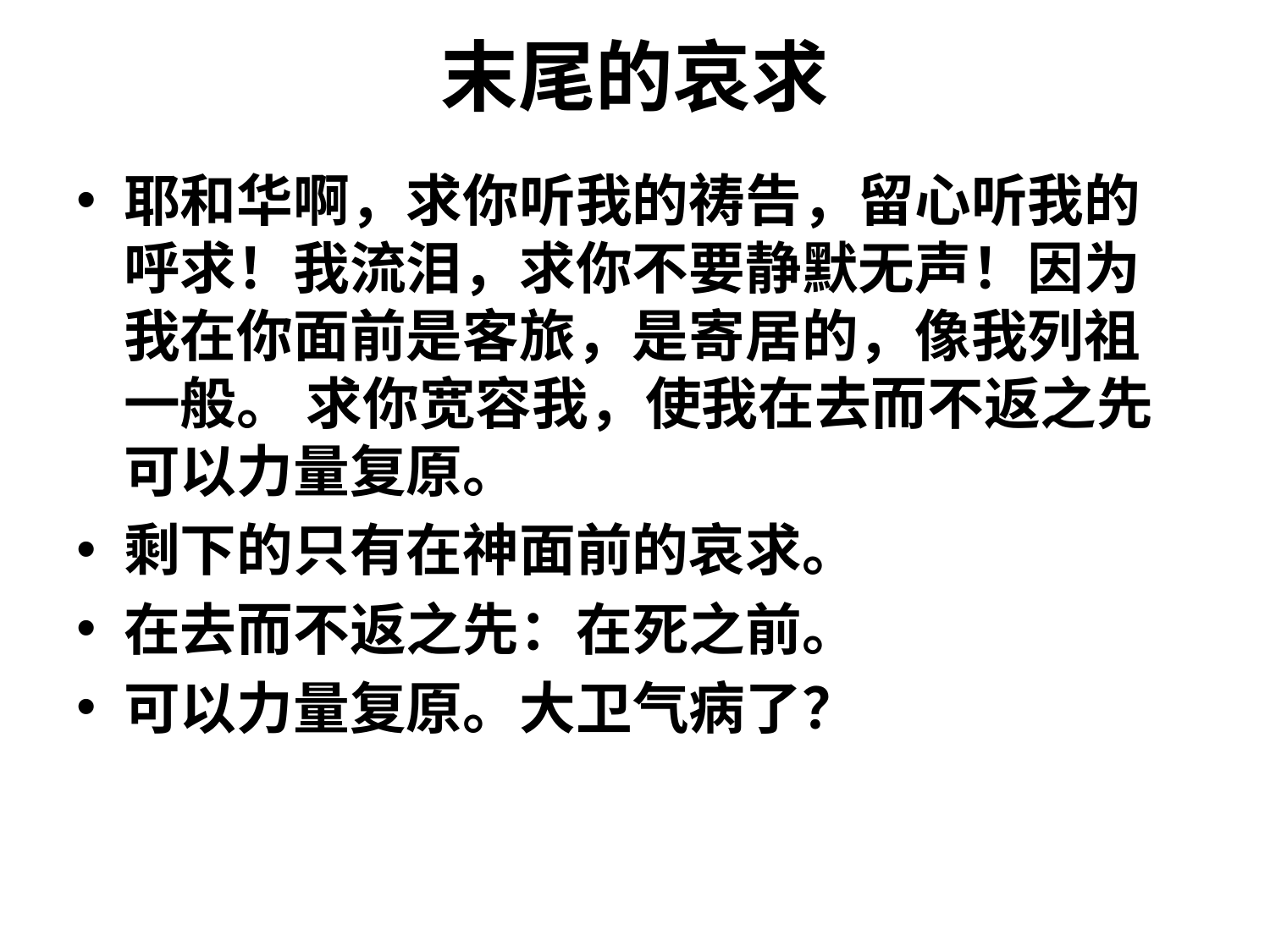

# 末尾的哀求
耶和华啊，求你听我的祷告，留心听我的呼求！我流泪，求你不要静默无声！因为我在你面前是客旅，是寄居的，像我列祖一般。 求你宽容我，使我在去而不返之先可以力量复原。
剩下的只有在神面前的哀求。
在去而不返之先：在死之前。
可以力量复原。大卫气病了？